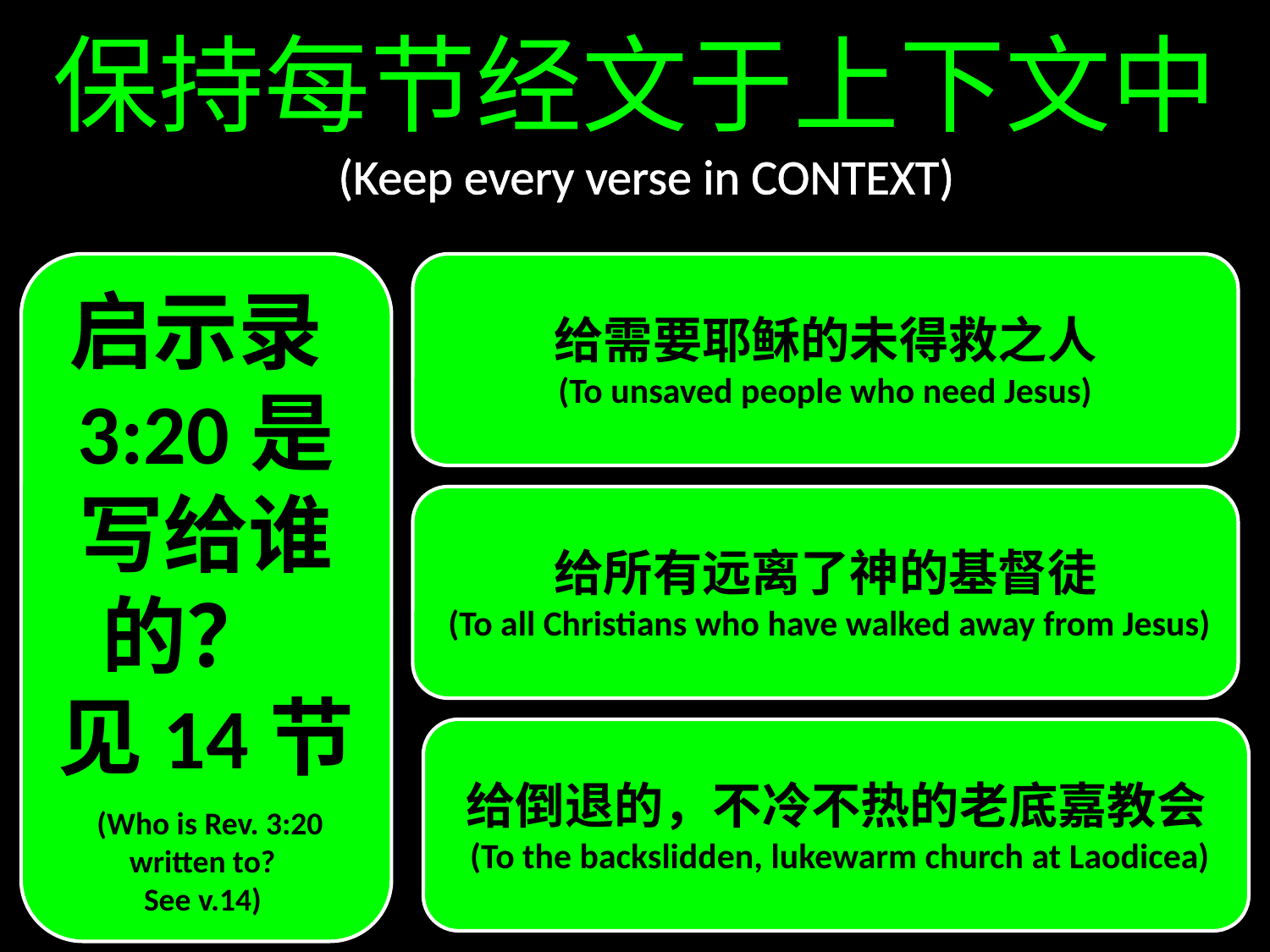

保持每节经文于上下文中
 (Keep every verse in CONTEXT)
启示录3:20是写给谁的？   见14节

 (Who is Rev. 3:20 written to?
See v.14)
给需要耶稣的未得救之人
(To unsaved people who need Jesus)
给所有远离了神的基督徒
 (To all Christians who have walked away from Jesus)
给倒退的，不冷不热的老底嘉教会
 (To the backslidden, lukewarm church at Laodicea)